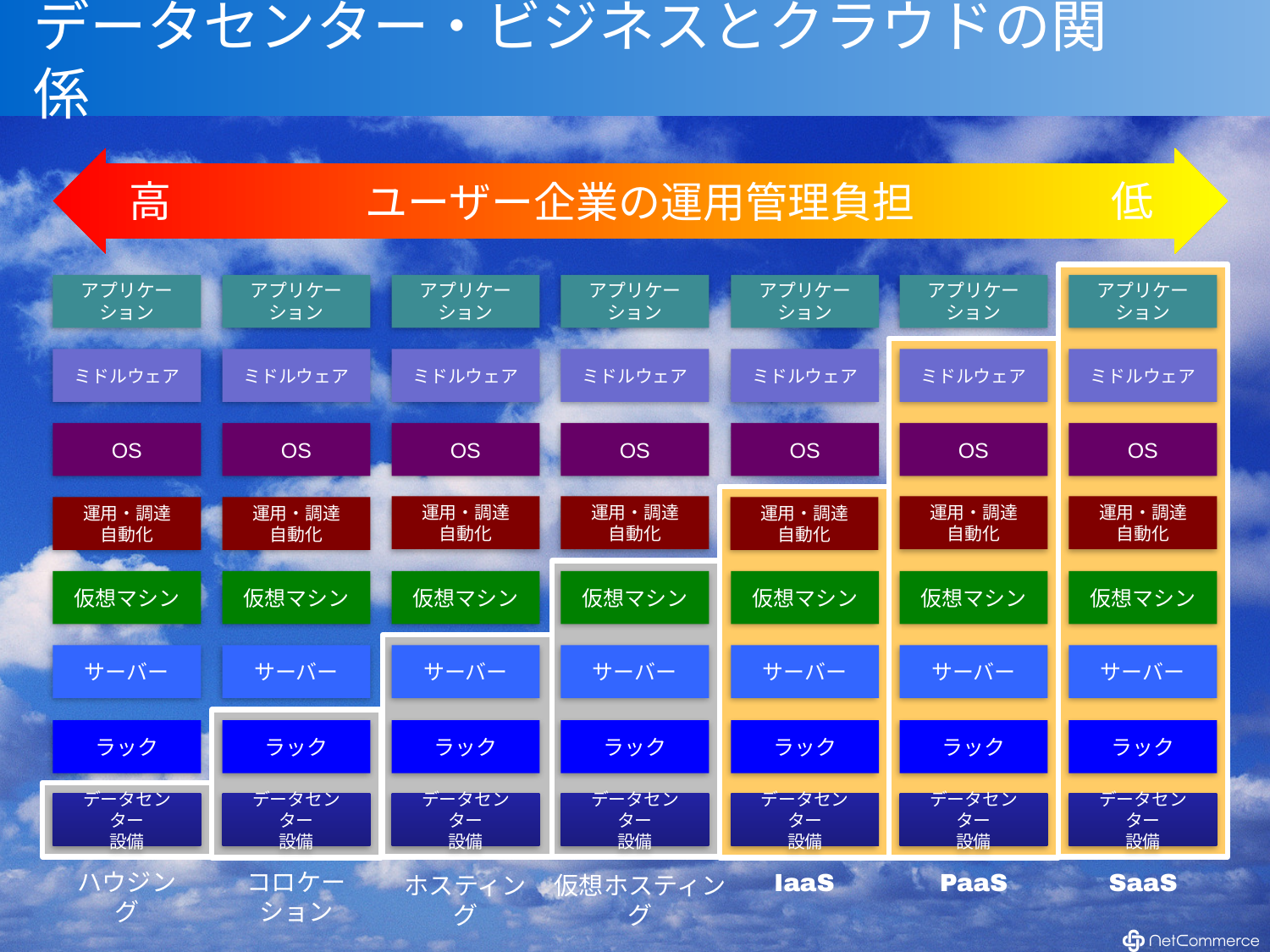

# データセンター・ビジネスとクラウドの関係
ユーザー企業の運用管理負担
高
低

アプリケーション
アプリケーション
アプリケーション
アプリケーション
アプリケーション
アプリケーション
アプリケーション

ミドルウェア
ミドルウェア
ミドルウェア
ミドルウェア
ミドルウェア
ミドルウェア
ミドルウェア
OS
OS
OS
OS
OS
OS
OS

運用・調達
自動化
運用・調達
自動化
運用・調達
自動化
運用・調達
自動化
運用・調達
自動化
運用・調達
自動化
運用・調達
自動化

仮想マシン
仮想マシン
仮想マシン
仮想マシン
仮想マシン
仮想マシン
仮想マシン

サーバー
サーバー
サーバー
サーバー
サーバー
サーバー
サーバー

ラック
ラック
ラック
ラック
ラック
ラック
ラック

データセンター
設備
データセンター
設備
データセンター
設備
データセンター
設備
データセンター
設備
データセンター
設備
データセンター
設備
ハウジング
コロケーション
IaaS
PaaS
SaaS
ホスティング
仮想ホスティング